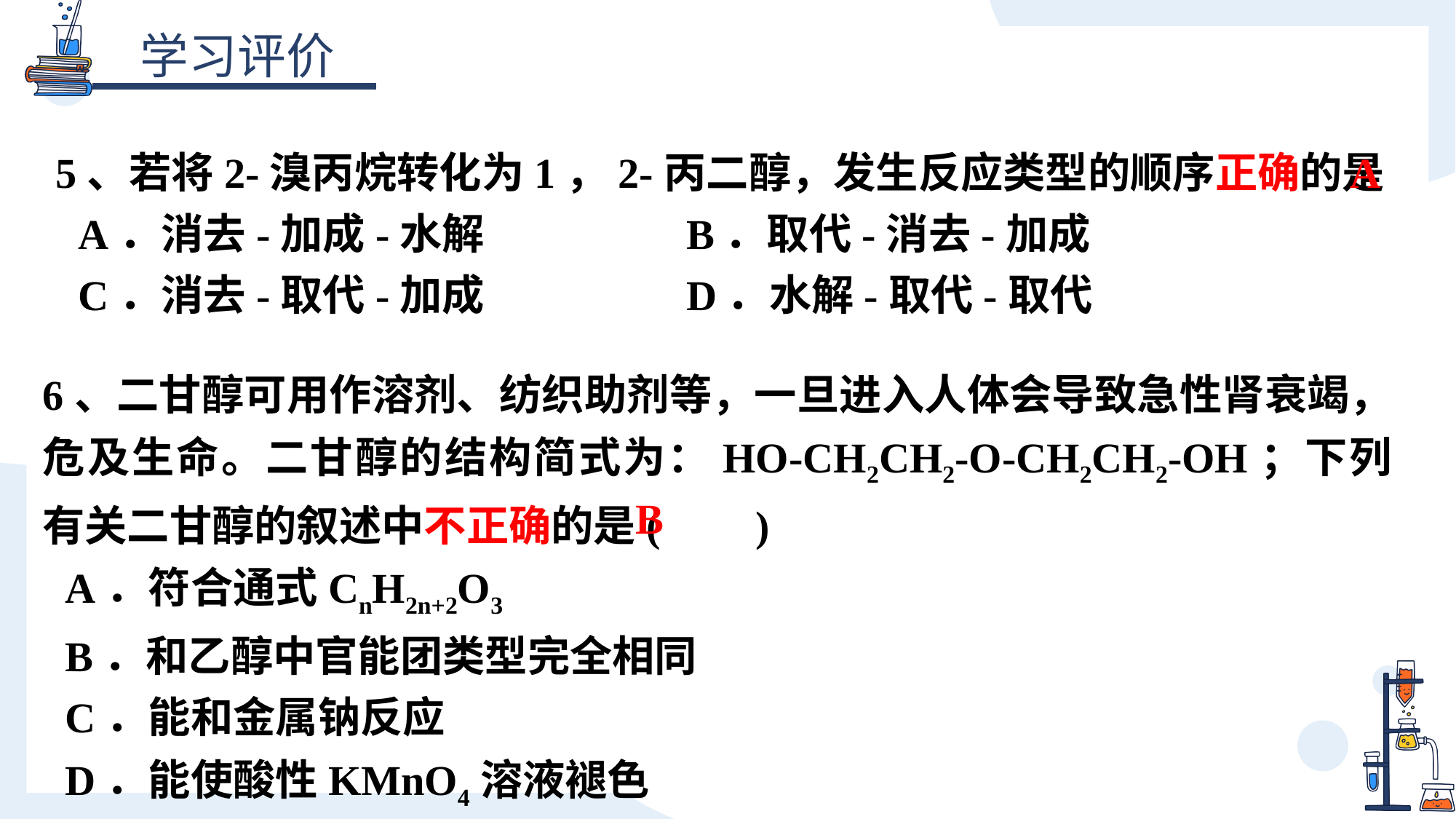

5、若将2-溴丙烷转化为1，2-丙二醇，发生反应类型的顺序正确的是
A．消去-加成-水解	             B．取代-消去-加成
C．消去-取代-加成	             D．水解-取代-取代
A
6、二甘醇可用作溶剂、纺织助剂等，一旦进入人体会导致急性肾衰竭，危及生命。二甘醇的结构简式为：HO-CH2CH2-O-CH2CH2-OH；下列有关二甘醇的叙述中不正确的是(         )
A．符合通式CnH2n+2O3
B．和乙醇中官能团类型完全相同
C．能和金属钠反应
D．能使酸性KMnO4溶液褪色
B